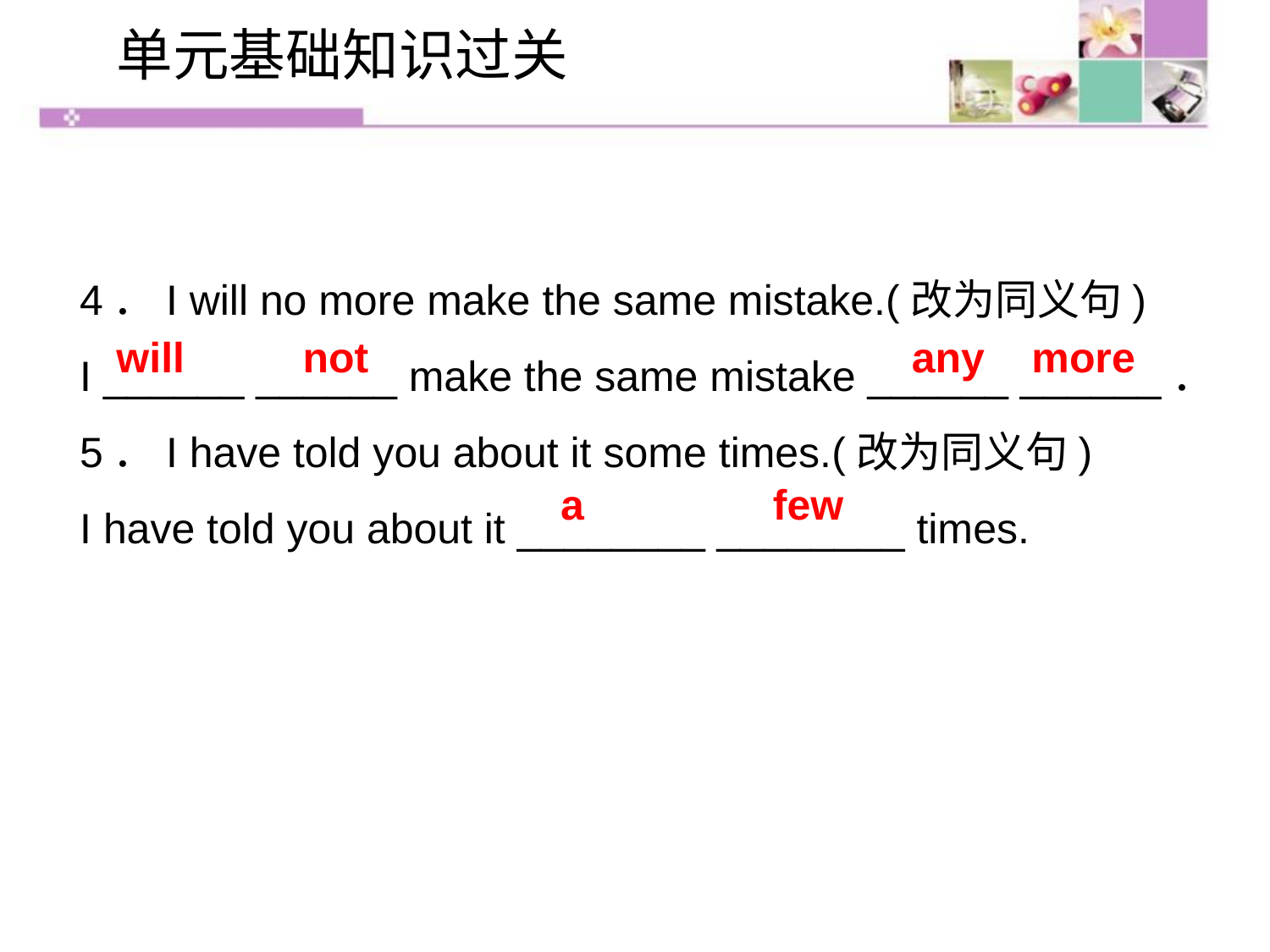

单元基础知识过关
4．I will no more make the same mistake.(改为同义句)
I ______ ______ make the same mistake ______ ______．
5．I have told you about it some times.(改为同义句)
I have told you about it ________ ________ times.
will          not                                              any    more
a                few